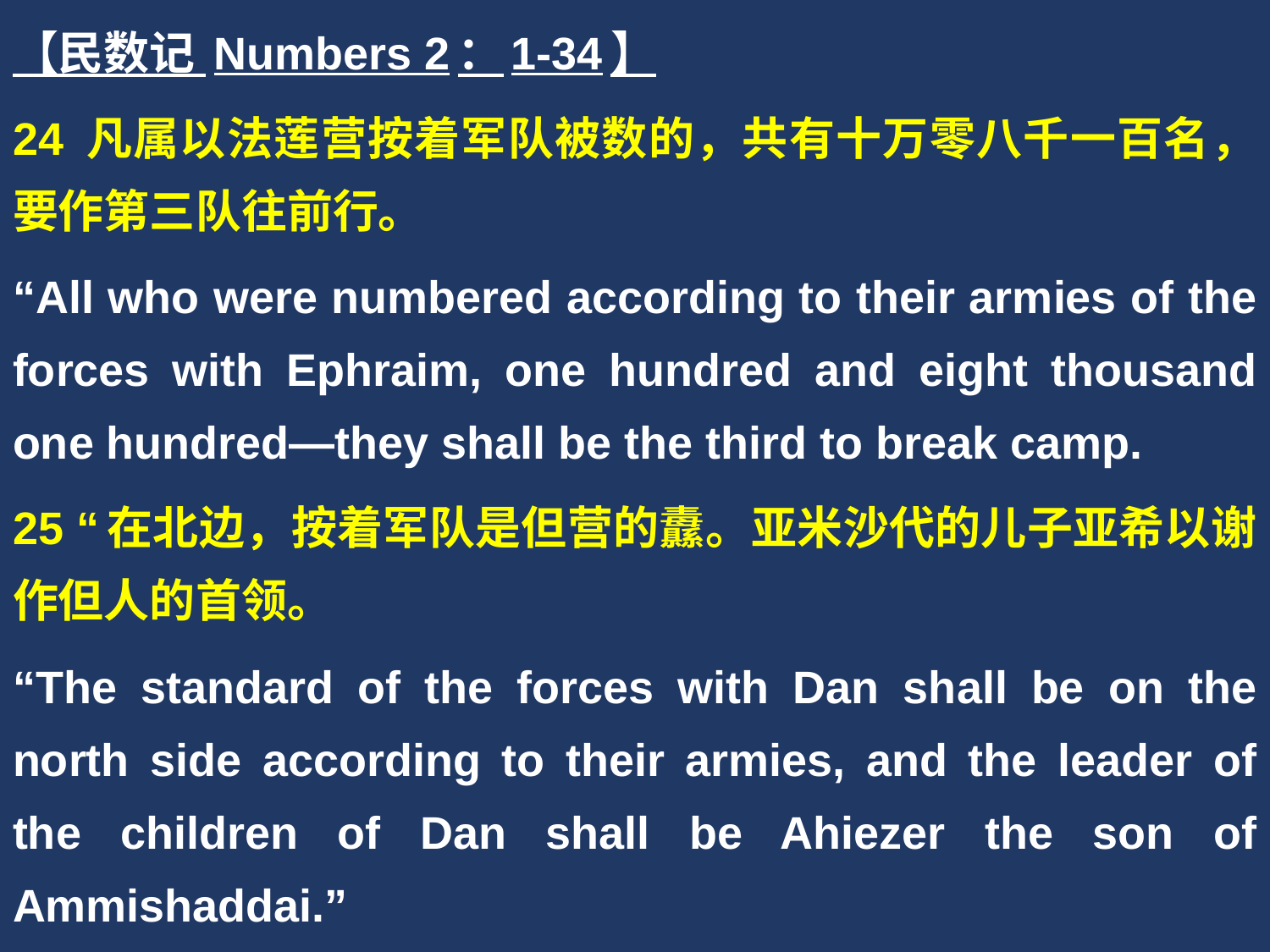

【民数记 Numbers 2：1-34】
24 凡属以法莲营按着军队被数的，共有十万零八千一百名，要作第三队往前行。
“All who were numbered according to their armies of the forces with Ephraim, one hundred and eight thousand one hundred—they shall be the third to break camp.
25 “在北边，按着军队是但营的纛。亚米沙代的儿子亚希以谢作但人的首领。
“The standard of the forces with Dan shall be on the north side according to their armies, and the leader of the children of Dan shall be Ahiezer the son of Ammishaddai.”